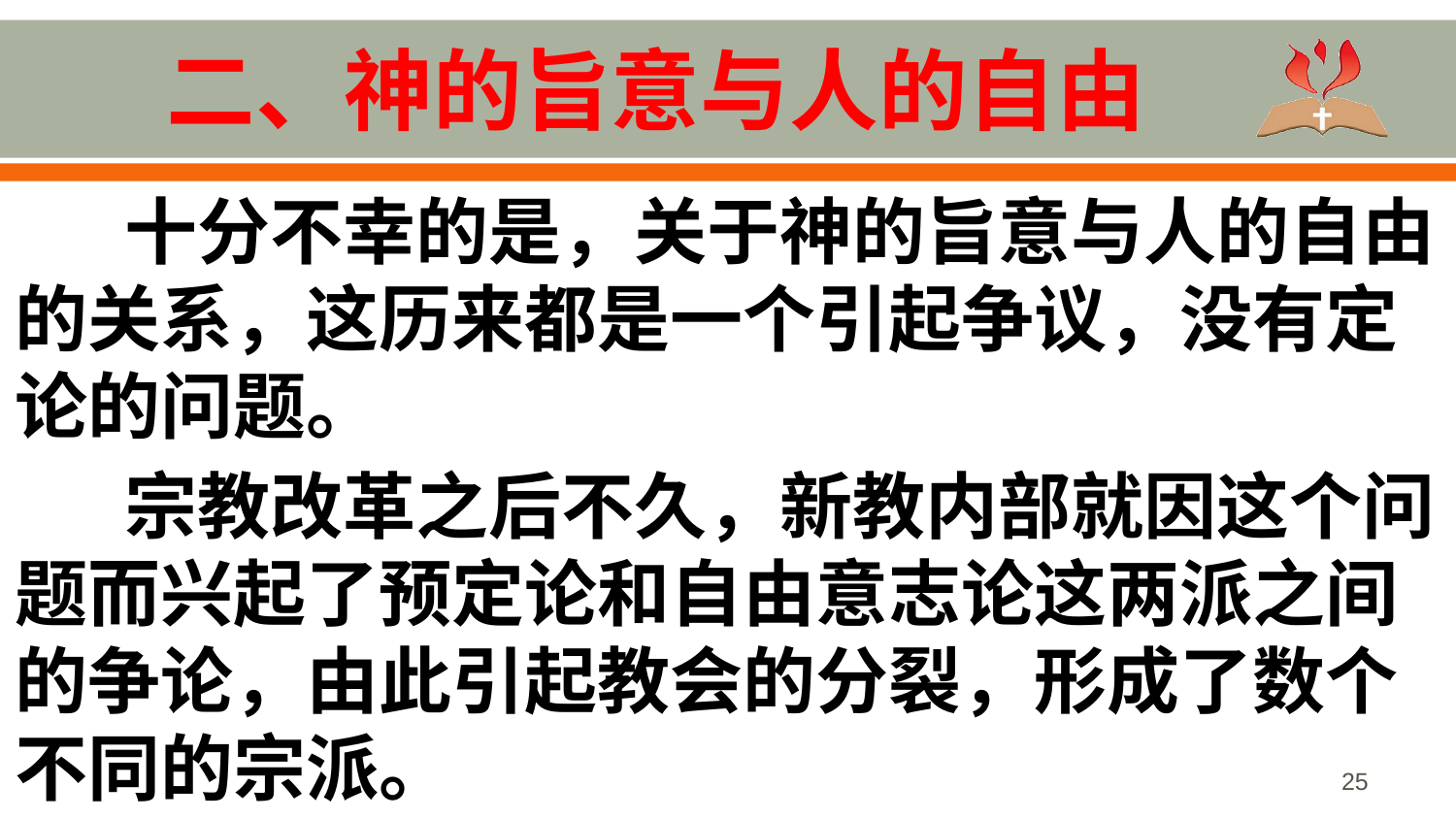

# 二、神的旨意与人的自由
十分不幸的是，关于神的旨意与人的自由的关系，这历来都是一个引起争议，没有定论的问题。
宗教改革之后不久，新教内部就因这个问题而兴起了预定论和自由意志论这两派之间的争论，由此引起教会的分裂，形成了数个不同的宗派。

25